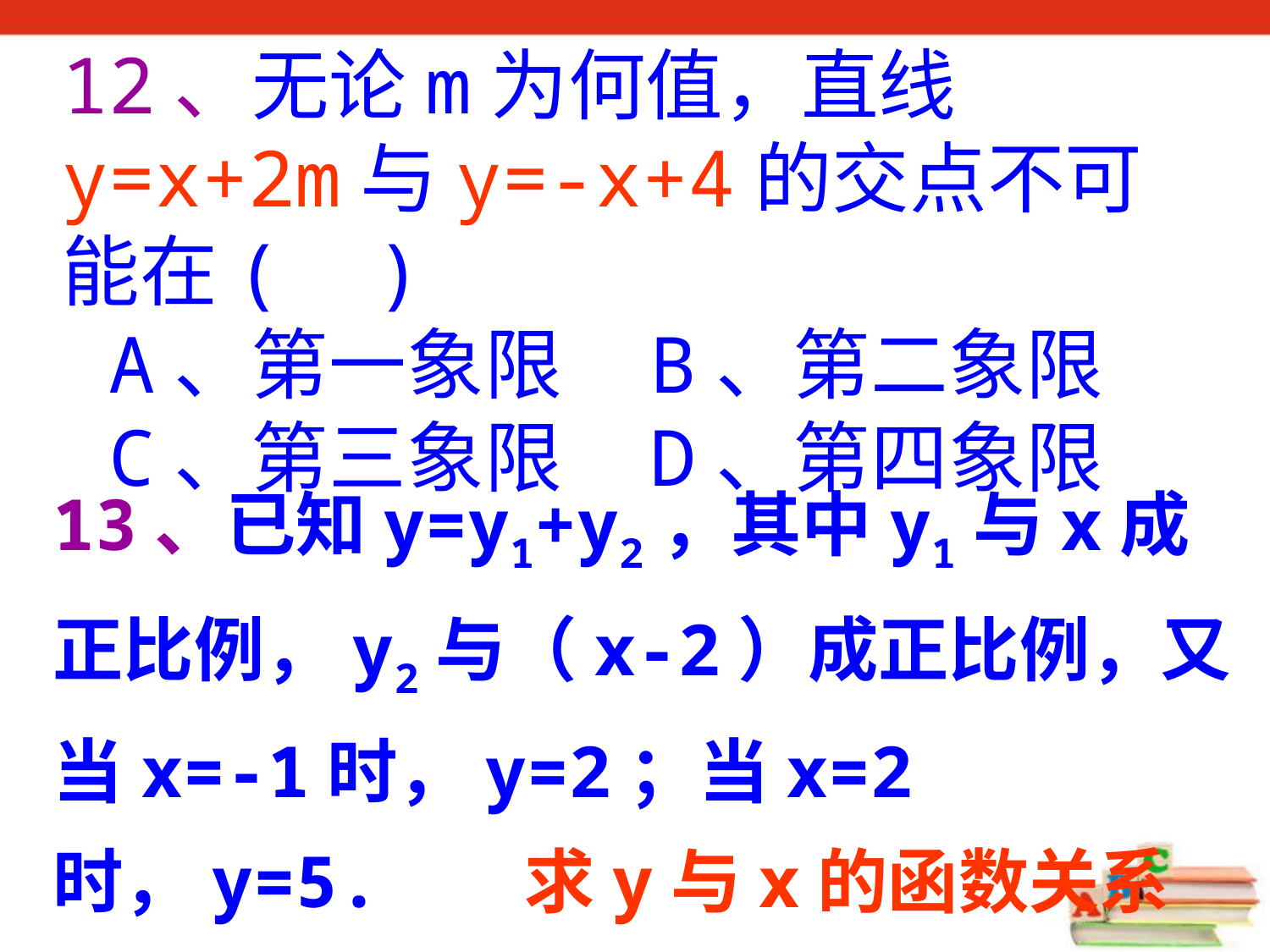

12、无论m为何值，直线y=x+2m与y=-x+4的交点不可能在(  )
 A、第一象限    B、第二象限
 C、第三象限    D、第四象限
13、已知y=y1+y2，其中y1与x成正比例，y2与（x-2）成正比例，又当x=-1时，y=2；当x=2时，y=5.   求y与x的函数关系式。